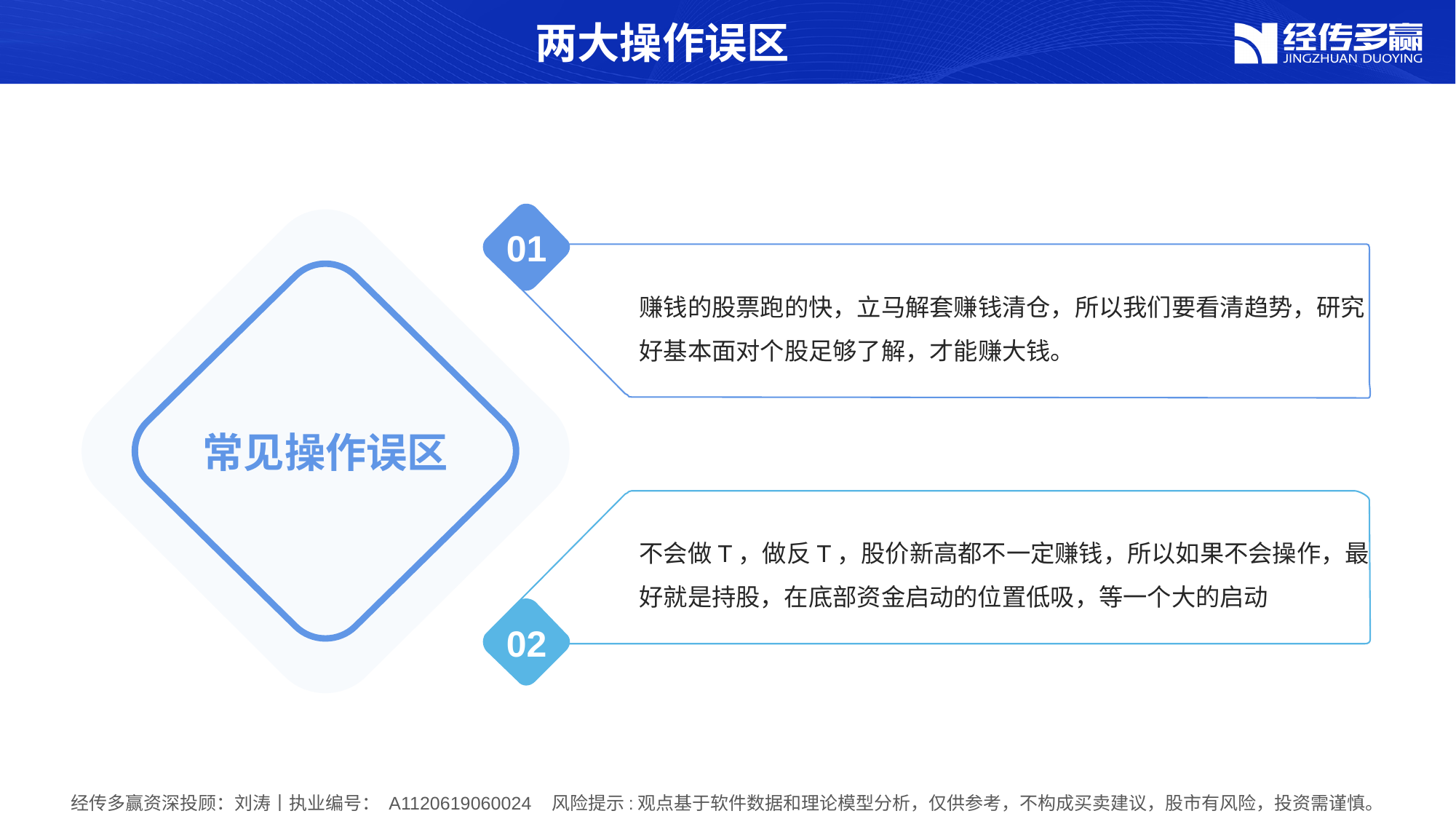

两大操作误区
01

赚钱的股票跑的快，立马解套赚钱清仓，所以我们要看清趋势，研究好基本面对个股足够了解，才能赚大钱。
常见操作误区
不会做T，做反T，股价新高都不一定赚钱，所以如果不会操作，最好就是持股，在底部资金启动的位置低吸，等一个大的启动
02